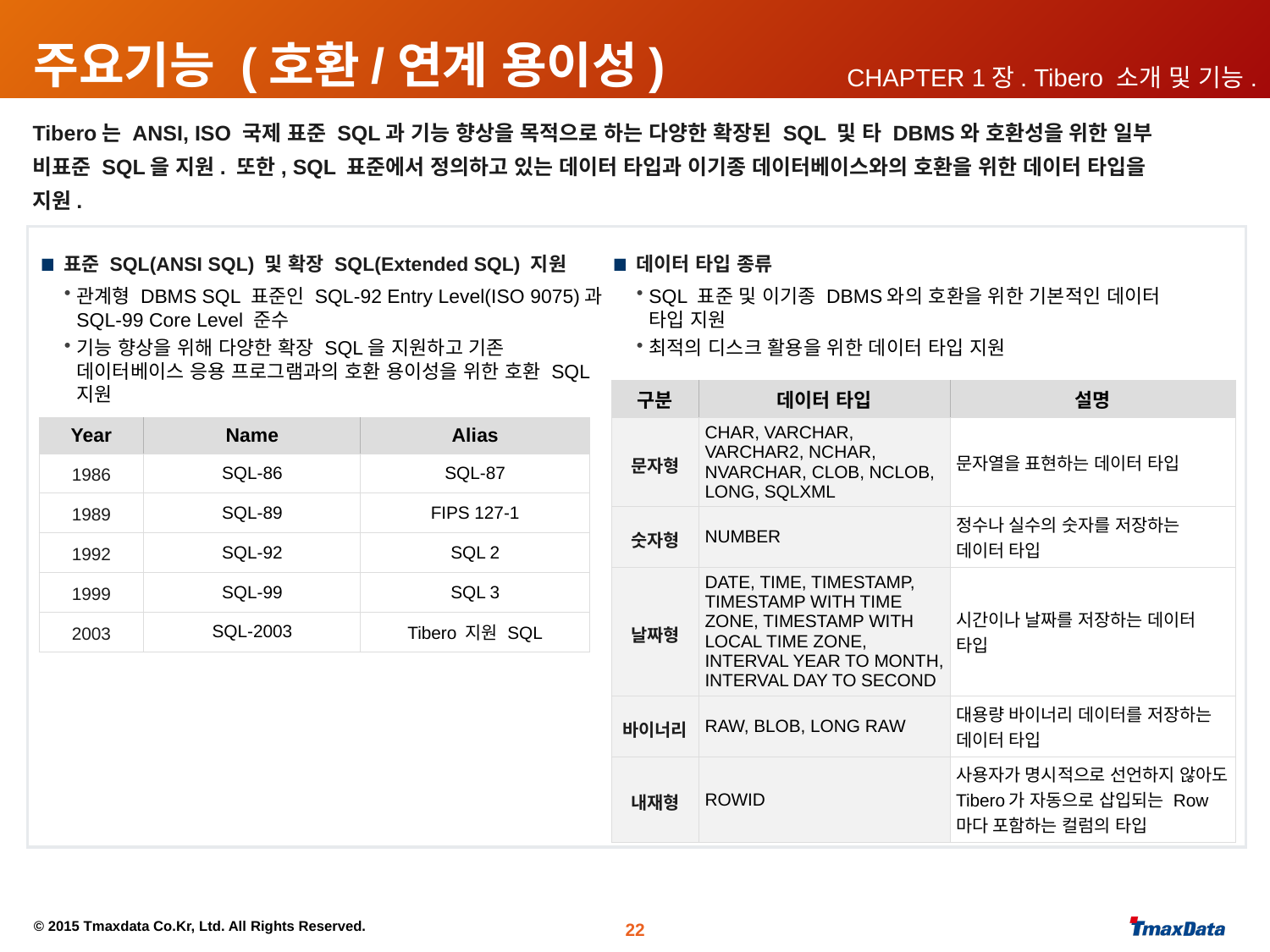

# 주요기능 (호환/연계 용이성)
CHAPTER 1장. Tibero 소개 및 기능.
Tibero는 ANSI, ISO 국제 표준 SQL과 기능 향상을 목적으로 하는 다양한 확장된 SQL 및 타 DBMS와 호환성을 위한 일부
비표준 SQL을 지원. 또한, SQL 표준에서 정의하고 있는 데이터 타입과 이기종 데이터베이스와의 호환을 위한 데이터 타입을
지원.

표준 SQL(ANSI SQL) 및 확장 SQL(Extended SQL) 지원
데이터 타입 종류
관계형 DBMS SQL 표준인 SQL-92 Entry Level(ISO 9075)과 SQL-99 Core Level 준수
기능 향상을 위해 다양한 확장 SQL을 지원하고 기존 데이터베이스 응용 프로그램과의 호환 용이성을 위한 호환 SQL 지원
SQL 표준 및 이기종 DBMS와의 호환을 위한 기본적인 데이터 타입 지원
최적의 디스크 활용을 위한 데이터 타입 지원
| 구분 | 데이터 타입 | 설명 |
| --- | --- | --- |
| 문자형 | CHAR, VARCHAR, VARCHAR2, NCHAR, NVARCHAR, CLOB, NCLOB, LONG, SQLXML | 문자열을 표현하는 데이터 타입 |
| 숫자형 | NUMBER | 정수나 실수의 숫자를 저장하는 데이터 타입 |
| 날짜형 | DATE, TIME, TIMESTAMP, TIMESTAMP WITH TIME ZONE, TIMESTAMP WITH LOCAL TIME ZONE, INTERVAL YEAR TO MONTH, INTERVAL DAY TO SECOND | 시간이나 날짜를 저장하는 데이터 타입 |
| 바이너리 | RAW, BLOB, LONG RAW | 대용량 바이너리 데이터를 저장하는 데이터 타입 |
| 내재형 | ROWID | 사용자가 명시적으로 선언하지 않아도 Tibero가 자동으로 삽입되는 Row마다 포함하는 컬럼의 타입 |
| Year | Name | Alias |
| --- | --- | --- |
| 1986 | SQL-86 | SQL-87 |
| 1989 | SQL-89 | FIPS 127-1 |
| 1992 | SQL-92 | SQL 2 |
| 1999 | SQL-99 | SQL 3 |
| 2003 | SQL-2003 | Tibero 지원 SQL |